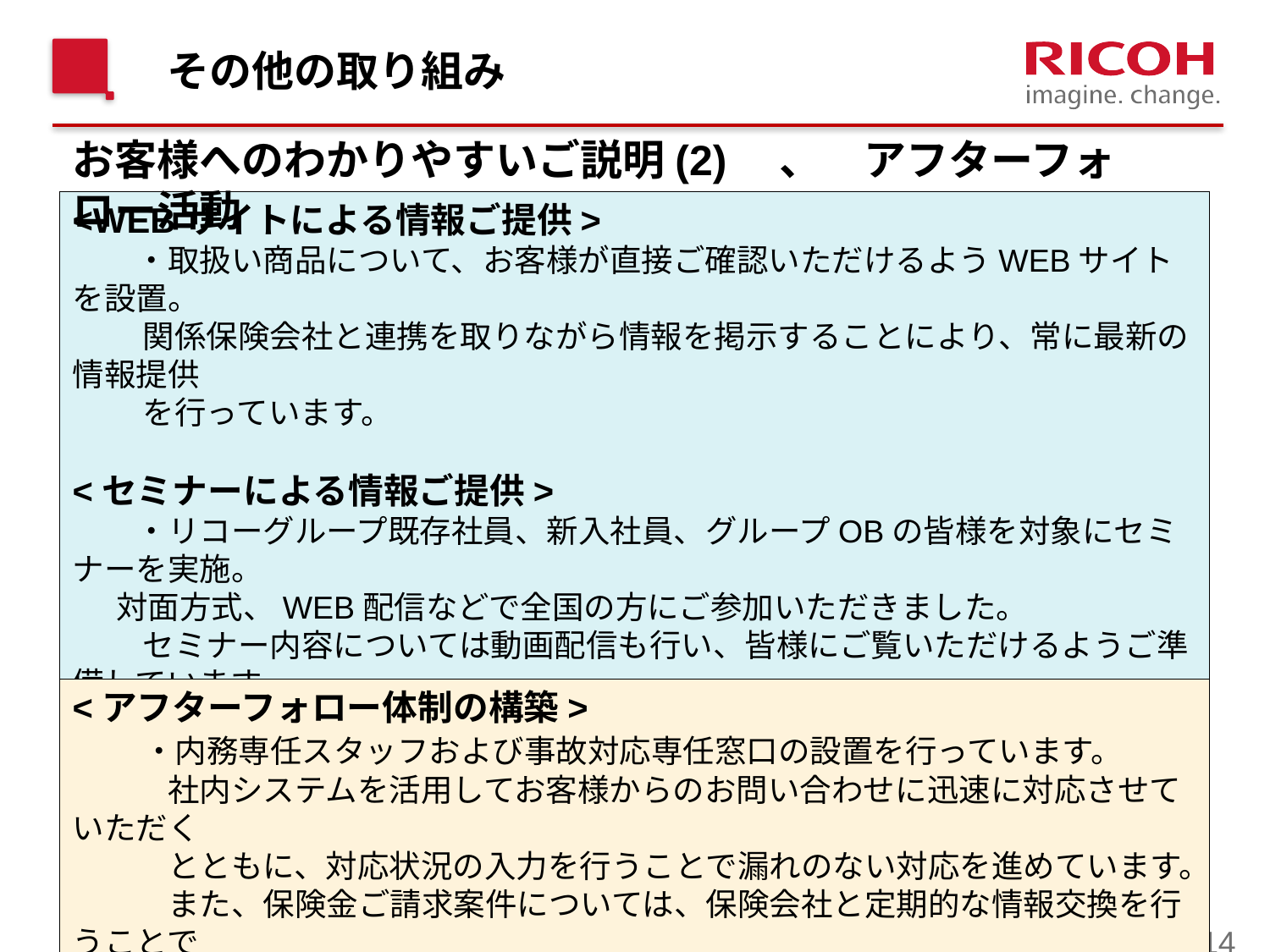

# その他の取り組み
お客様へのわかりやすいご説明(2)　、　アフターフォロー活動
<WEBサイトによる情報ご提供>
　　・取扱い商品について、お客様が直接ご確認いただけるようWEBサイトを設置。
　　 関係保険会社と連携を取りながら情報を掲示することにより、常に最新の情報提供
　　 を行っています。

<セミナーによる情報ご提供>
　　・リコーグループ既存社員、新入社員、グループOBの皆様を対象にセミナーを実施。
     対面方式、WEB配信などで全国の方にご参加いただきました。
　　 セミナー内容については動画配信も行い、皆様にご覧いただけるようご準備しています。
　　 年齢層ごとの各種リスクの啓蒙ほか、保険情報提供に限らず広く情報提供の場として
　　 開催しています。
　　　  ※　開催回数　19回　(グループ制度保険内容、がん予防、年金制度、相続関連ほか)
<アフターフォロー体制の構築>
　　・内務専任スタッフおよび事故対応専任窓口の設置を行っています。
　　　社内システムを活用してお客様からのお問い合わせに迅速に対応させていただく
　　　とともに、対応状況の入力を行うことで漏れのない対応を進めています。
　　　また、保険金ご請求案件については、保険会社と定期的な情報交換を行うことで
　　　より速い保険金お支払いに繋げられるよう取り組んでおります。
14